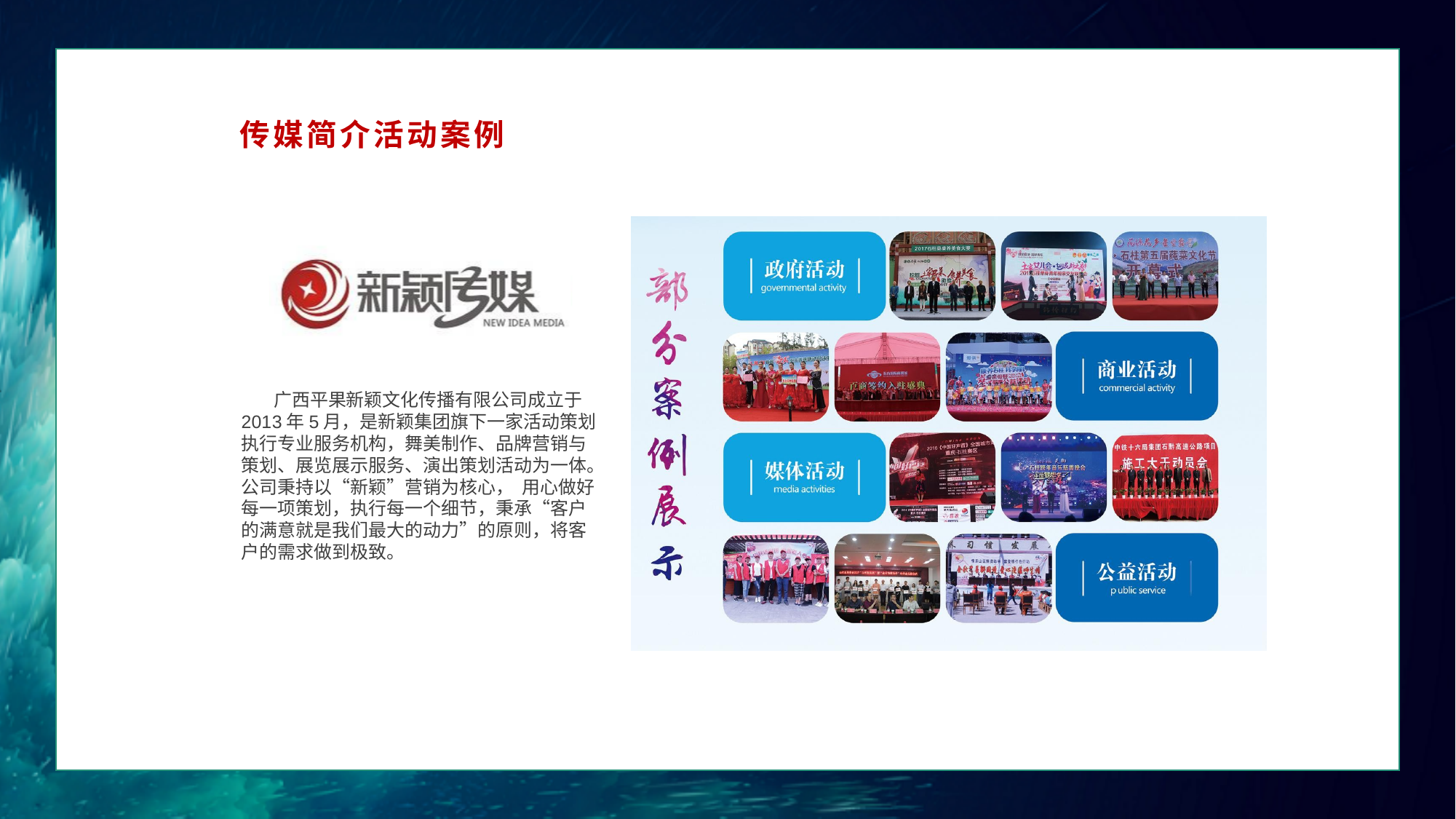

# 传媒简介活动案例

广西平果新颖文化传播有限公司成立于 2013年5月，是新颖集团旗下一家活动策划执行专业服务机构，舞美制作、品牌营销与策划、展览展示服务、演出策划活动为一体。公司秉持以“新颖”营销为核心，  用心做好每一项策划，执行每一个细节，秉承“客户的满意就是我们最大的动力”的原则，将客户的需求做到极致。